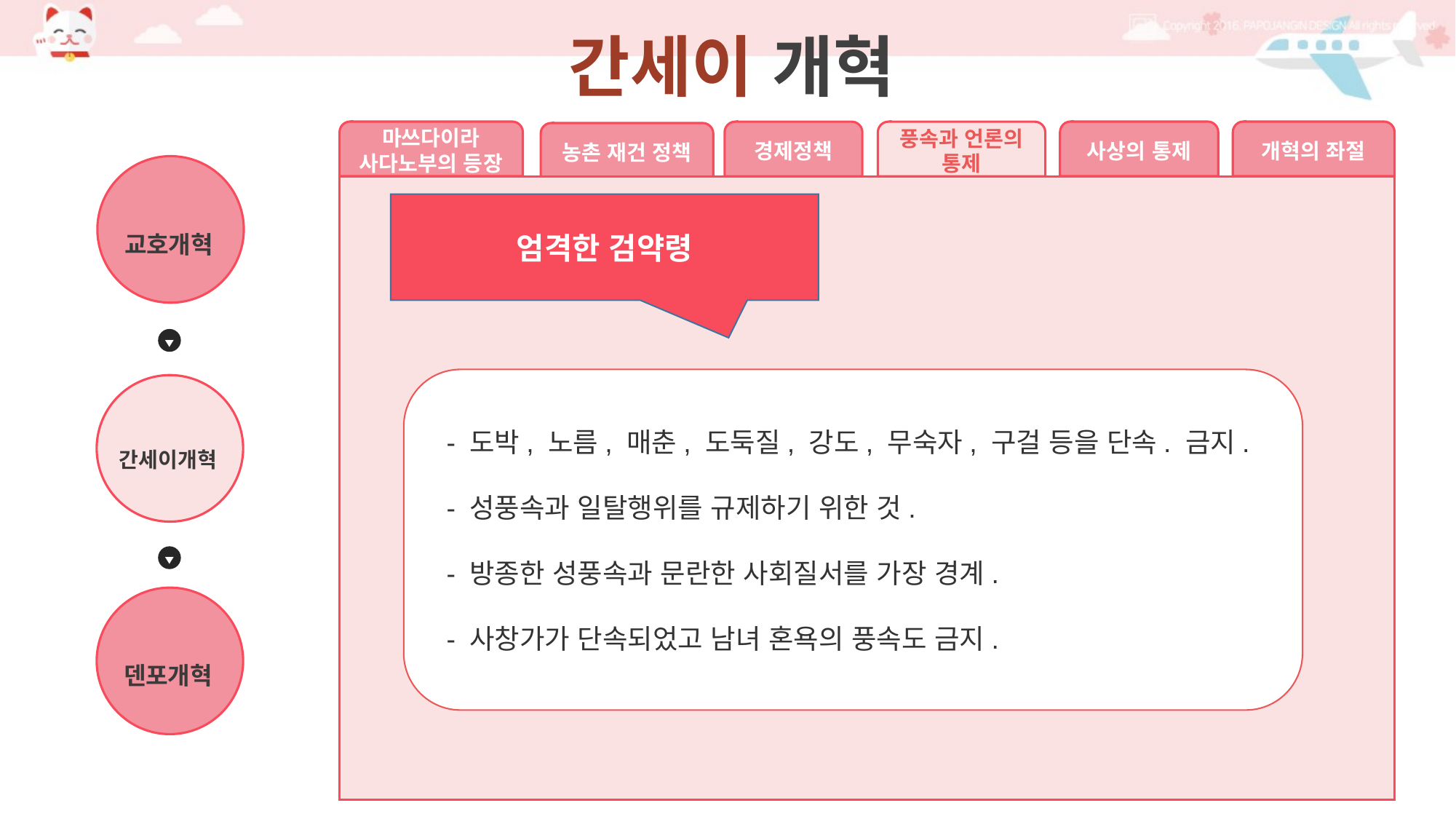

간세이 개혁
마쓰다이라 사다노부의 등장
사상의 통제
개혁의 좌절
경제정책
풍속과 언론의 통제
농촌 재건 정책

엄격한 검약령
교호개혁
▶

  - 도박, 노름, 매춘, 도둑질, 강도, 무숙자, 구걸 등을 단속. 금지.

  - 성풍속과 일탈행위를 규제하기 위한 것.

  - 방종한 성풍속과 문란한 사회질서를 가장 경계.

  - 사창가가 단속되었고 남녀 혼욕의 풍속도 금지.

간세이개혁
▶

덴포개혁